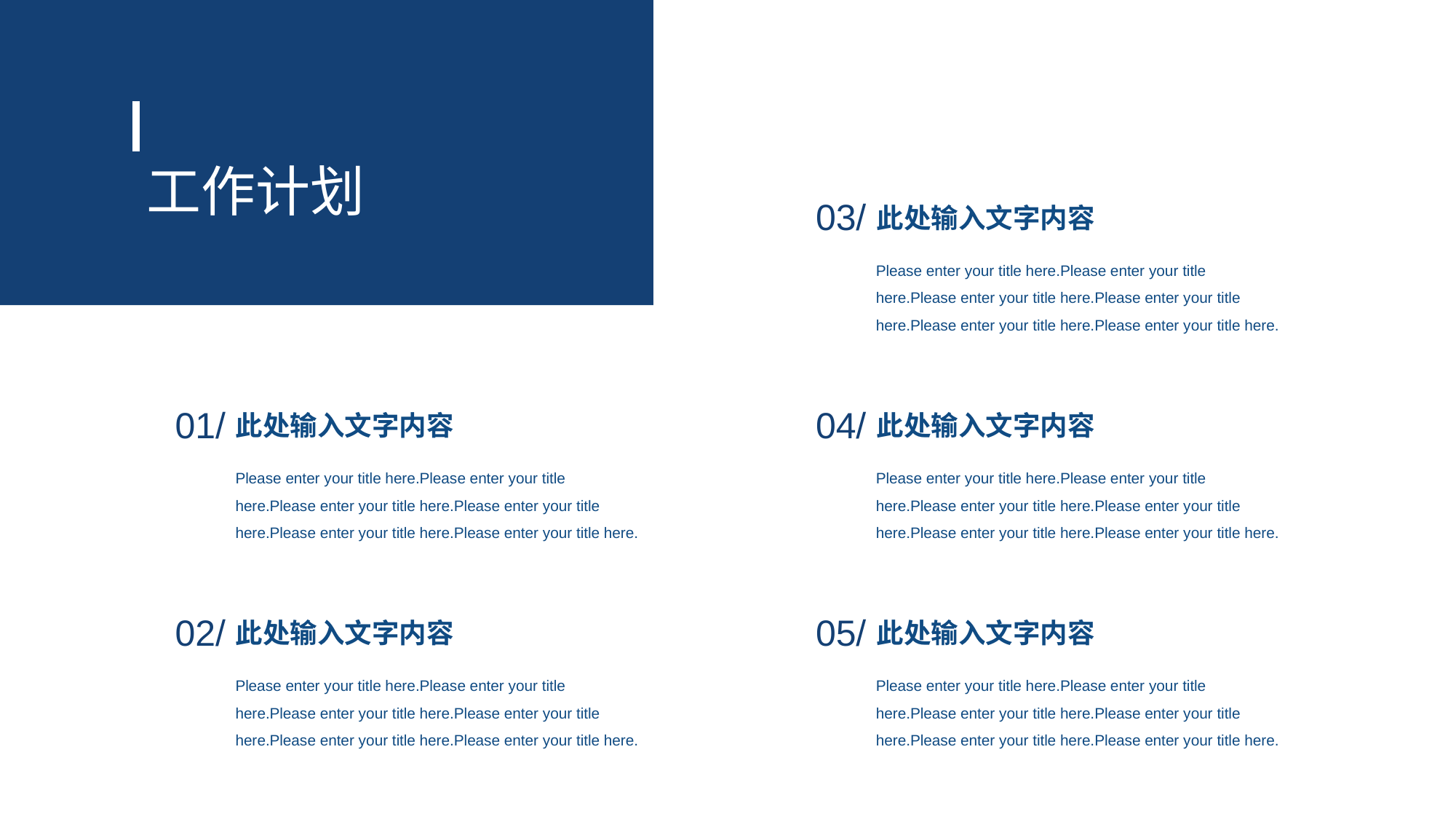

工作计划
03/
此处输入文字内容
Please enter your title here.Please enter your title here.Please enter your title here.Please enter your title here.Please enter your title here.Please enter your title here.
01/
此处输入文字内容
Please enter your title here.Please enter your title here.Please enter your title here.Please enter your title here.Please enter your title here.Please enter your title here.
04/
此处输入文字内容
Please enter your title here.Please enter your title here.Please enter your title here.Please enter your title here.Please enter your title here.Please enter your title here.
02/
此处输入文字内容
Please enter your title here.Please enter your title here.Please enter your title here.Please enter your title here.Please enter your title here.Please enter your title here.
05/
此处输入文字内容
Please enter your title here.Please enter your title here.Please enter your title here.Please enter your title here.Please enter your title here.Please enter your title here.